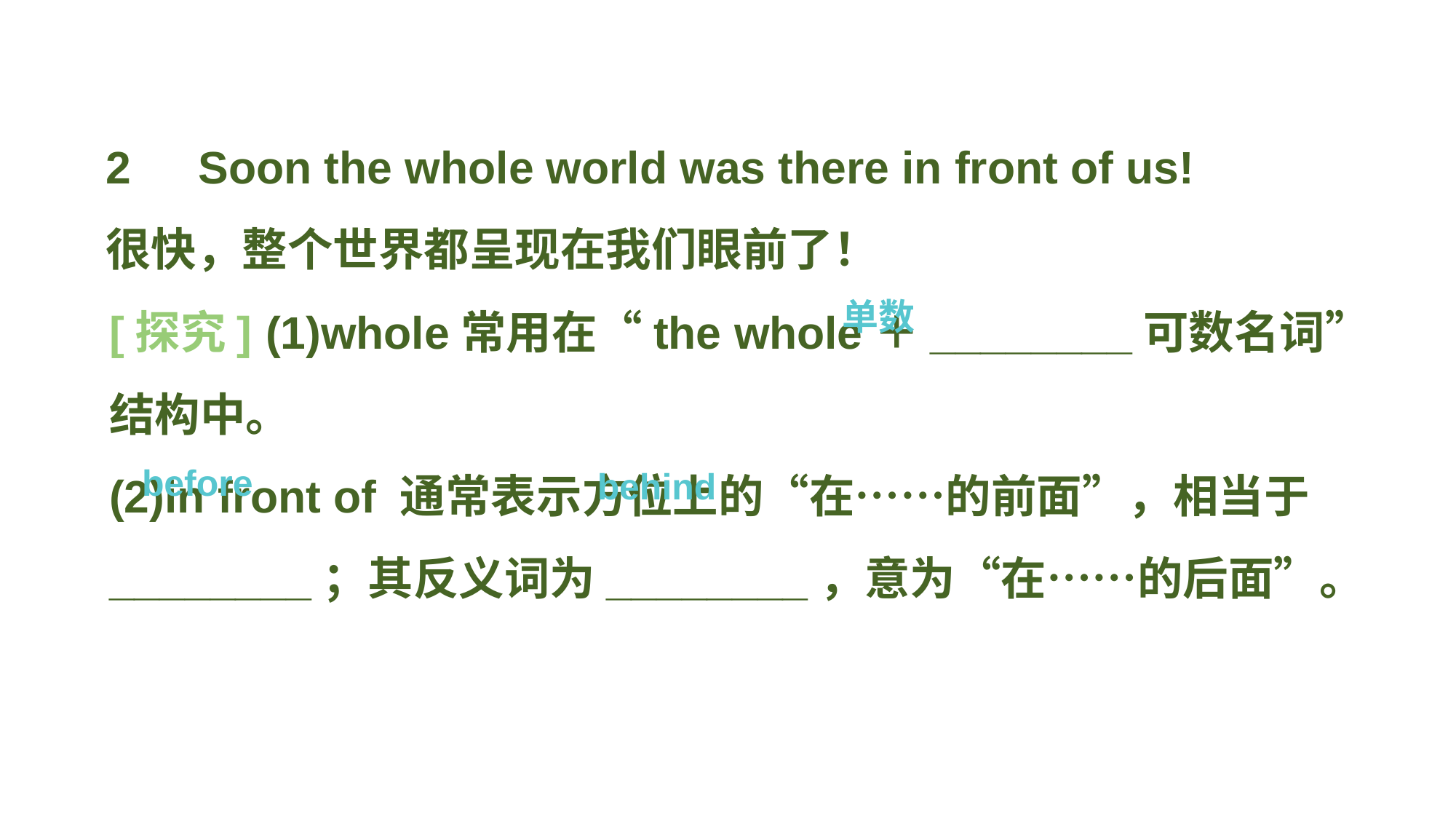

2　Soon the whole world was there in front of us!
很快，整个世界都呈现在我们眼前了！
[探究] (1)whole常用在“the whole＋________可数名词”结构中。
(2)in front of 通常表示方位上的“在……的前面”，相当于________；其反义词为________，意为“在……的后面”。
单数
before
behind